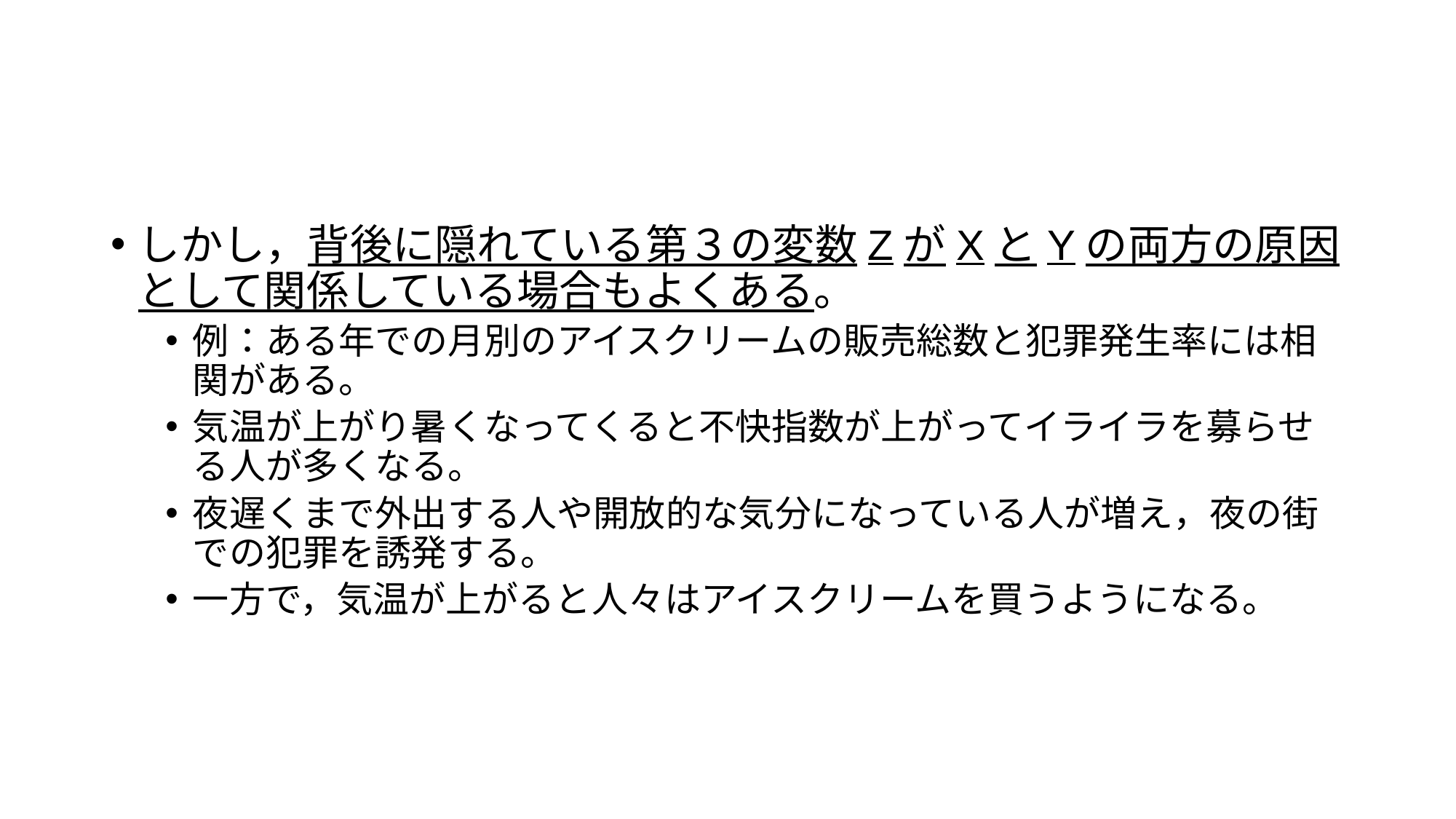

#
しかし，背後に隠れている第３の変数ZがXとYの両方の原因として関係している場合もよくある。
例：ある年での月別のアイスクリームの販売総数と犯罪発生率には相関がある。
気温が上がり暑くなってくると不快指数が上がってイライラを募らせる人が多くなる。
夜遅くまで外出する人や開放的な気分になっている人が増え，夜の街での犯罪を誘発する。
一方で，気温が上がると人々はアイスクリームを買うようになる。